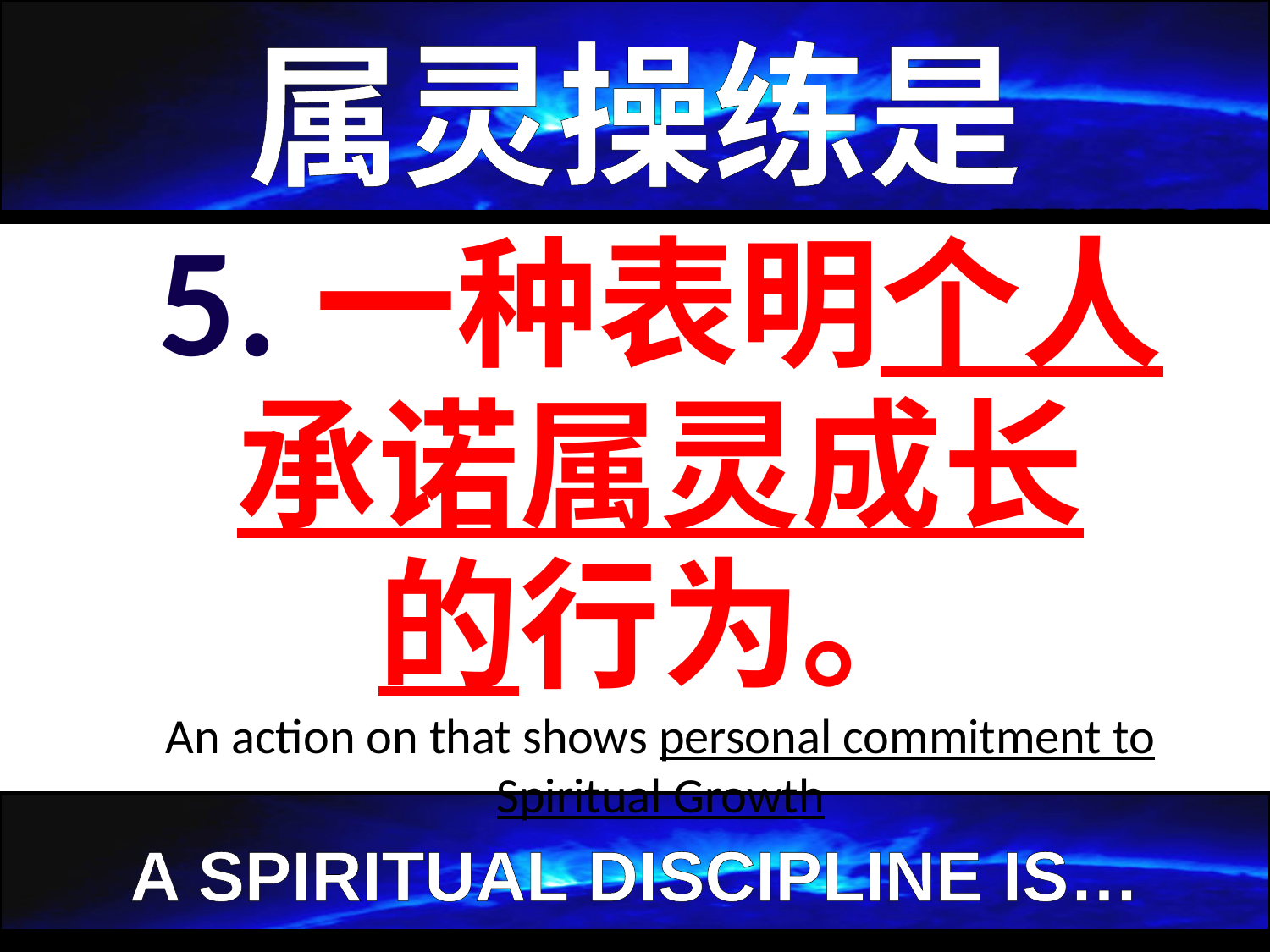

属灵操练是

5.一种表明个人承诺属灵成长
的行为。
An action on that shows personal commitment to Spiritual Growth
A SPIRITUAL DISCIPLINE IS…